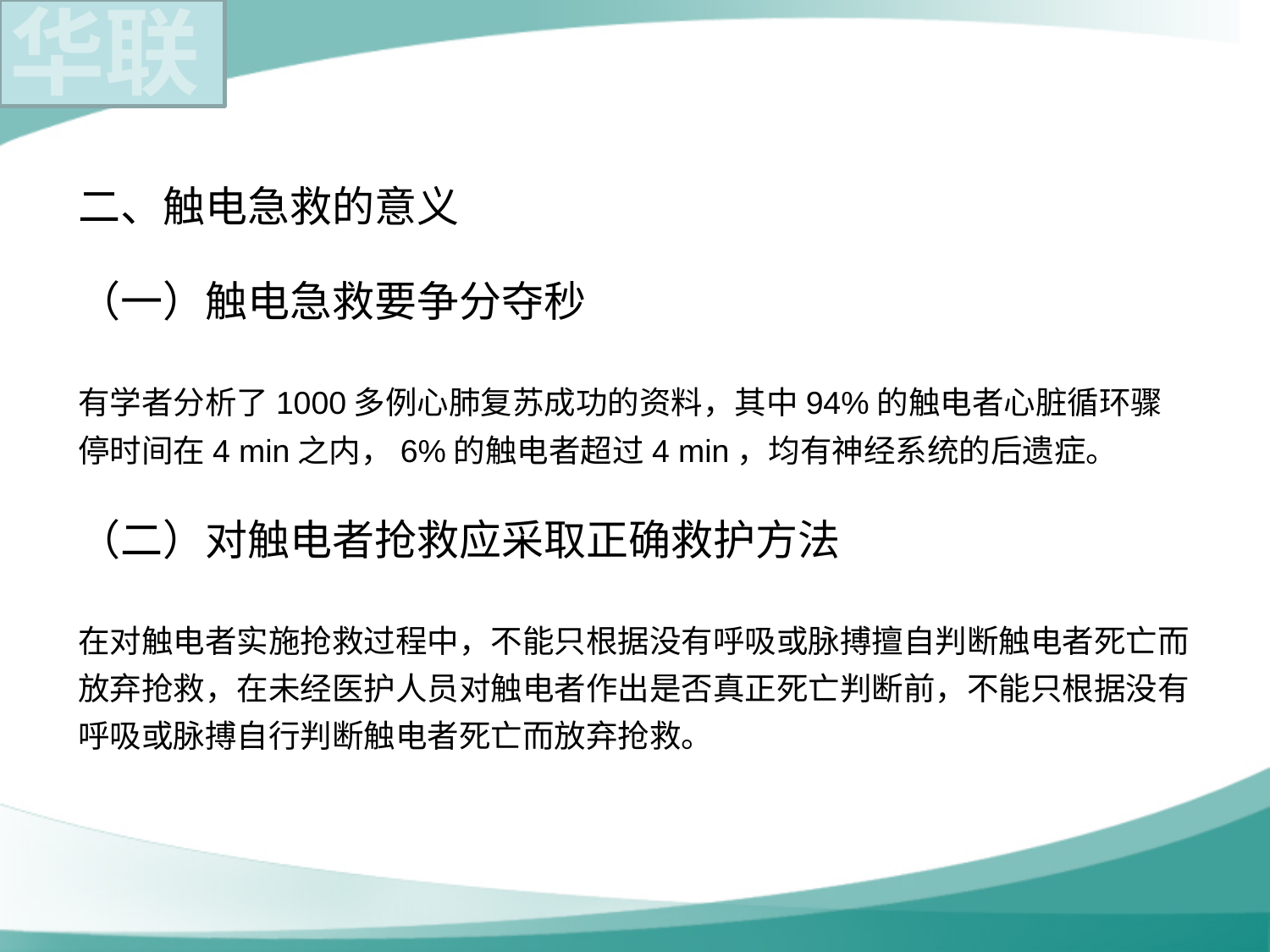

二、触电急救的意义
（一）触电急救要争分夺秒

有学者分析了1000多例心肺复苏成功的资料，其中94%的触电者心脏循环骤停时间在4 min之内，6%的触电者超过4 min，均有神经系统的后遗症。

（二）对触电者抢救应采取正确救护方法

在对触电者实施抢救过程中，不能只根据没有呼吸或脉搏擅自判断触电者死亡而放弃抢救，在未经医护人员对触电者作出是否真正死亡判断前，不能只根据没有呼吸或脉搏自行判断触电者死亡而放弃抢救。